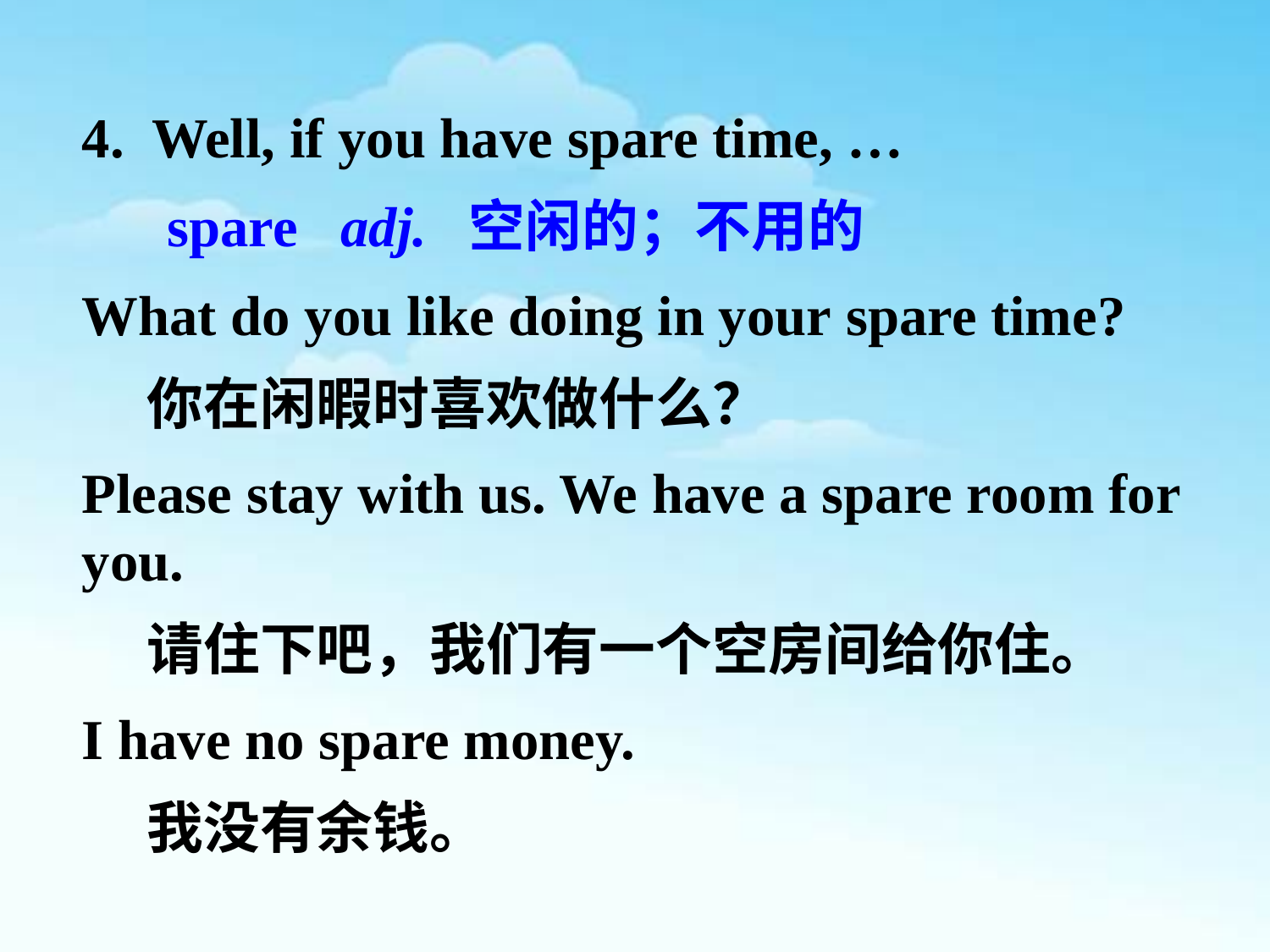

4.  Well, if you have spare time, …
      spare   adj.  空闲的；不用的
What do you like doing in your spare time?
    你在闲暇时喜欢做什么？
Please stay with us. We have a spare room for you.
    请住下吧，我们有一个空房间给你住。
I have no spare money.
    我没有余钱。